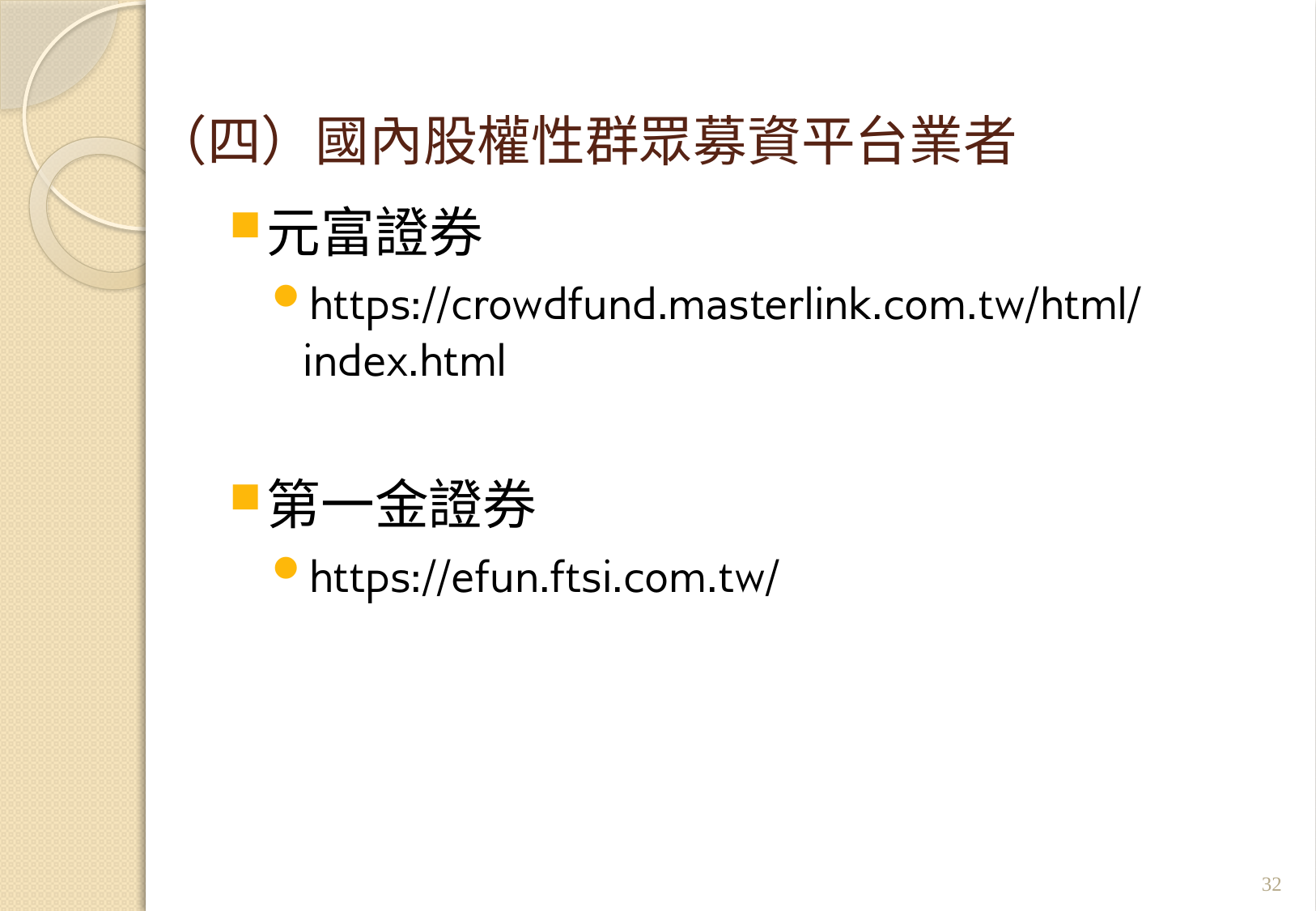

# （四）國內股權性群眾募資平台業者
元富證券
https://crowdfund.masterlink.com.tw/html/index.html

第一金證券
https://efun.ftsi.com.tw/

32